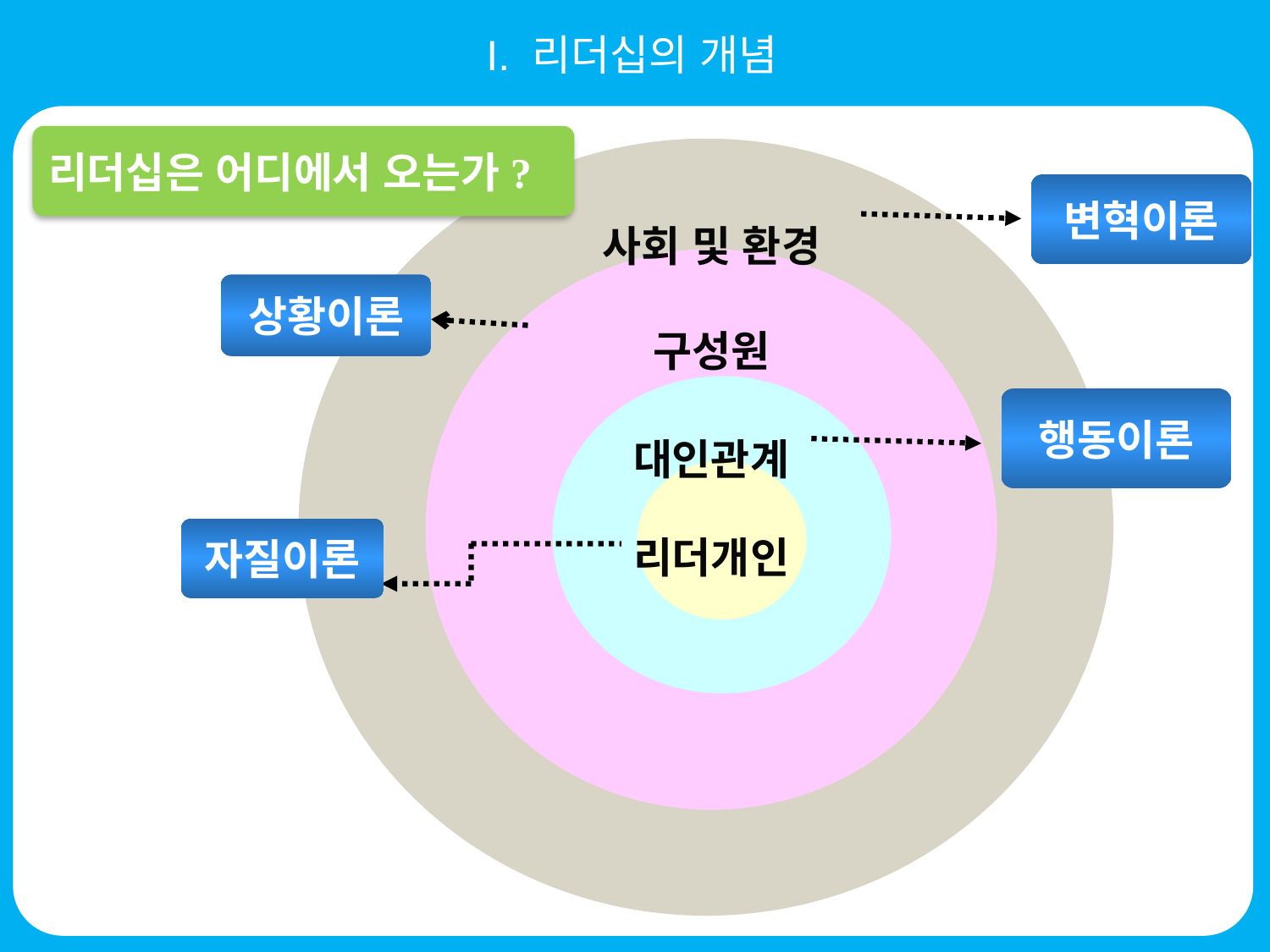

I. 리더십의 개념
리더십은 어디에서 오는가?

변혁이론
사회 및 환경

구성원

대인관계

리더개인

상황이론

행동이론

자질이론